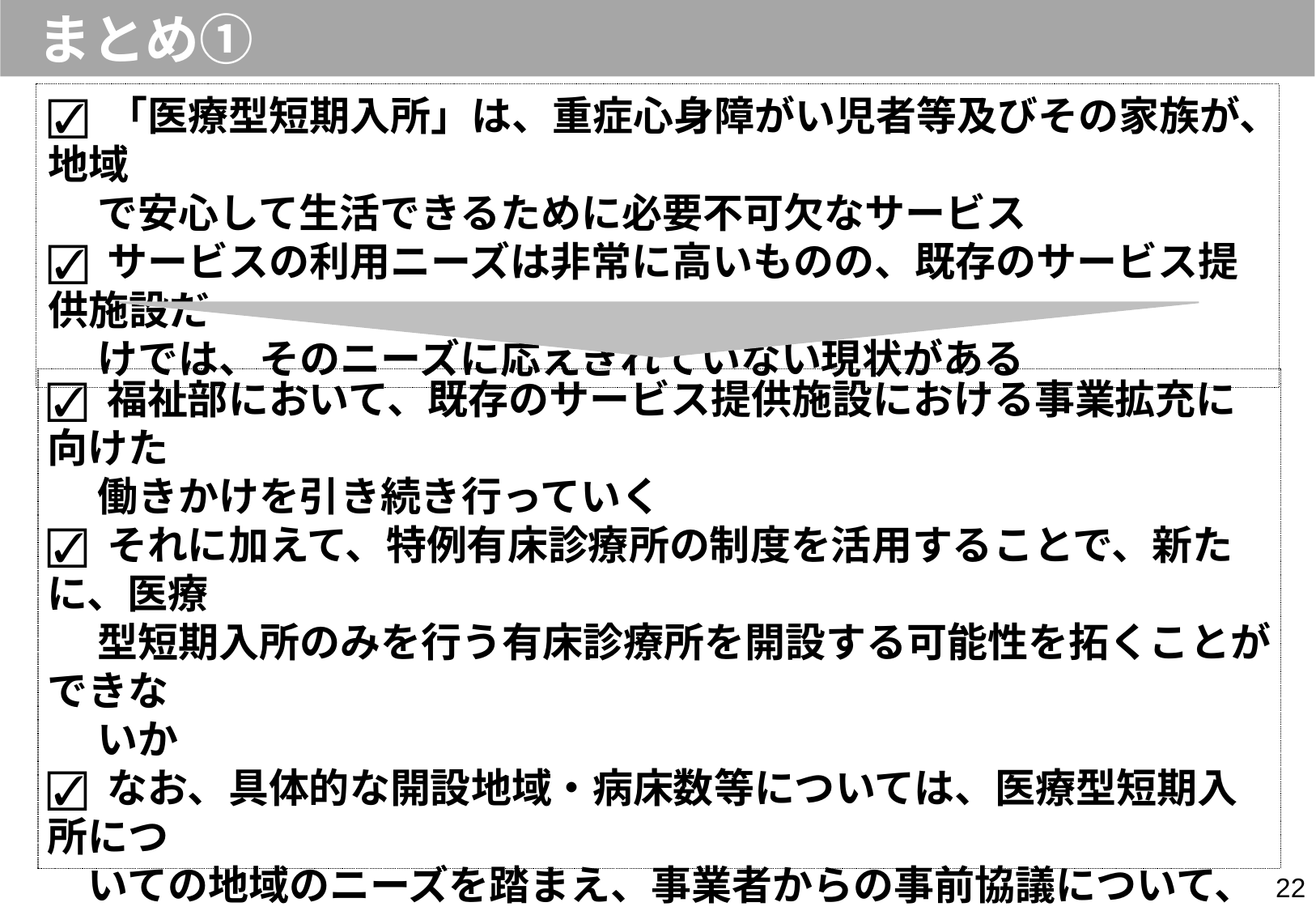

まとめ①
☑ 「医療型短期入所」は、重症心身障がい児者等及びその家族が、地域
　 で安心して生活できるために必要不可欠なサービス
☑ サービスの利用ニーズは非常に高いものの、既存のサービス提供施設だ
　 けでは、そのニーズに応えきれていない現状がある

☑ 福祉部において、既存のサービス提供施設における事業拡充に向けた
　 働きかけを引き続き行っていく
☑ それに加えて、特例有床診療所の制度を活用することで、新たに、医療
　 型短期入所のみを行う有床診療所を開設する可能性を拓くことができな
　 いか
☑ なお、具体的な開設地域・病床数等については、医療型短期入所につ
　いての地域のニーズを踏まえ、事業者からの事前協議について、福祉部
　及び健康医療部において整備計画等を精査した上で、保健医療協議会
　や当部会での審議を経て決定(本資料で示した病床数は、既存のサービ
　ス量及びアンケート調査から目安として推計したもの)
22